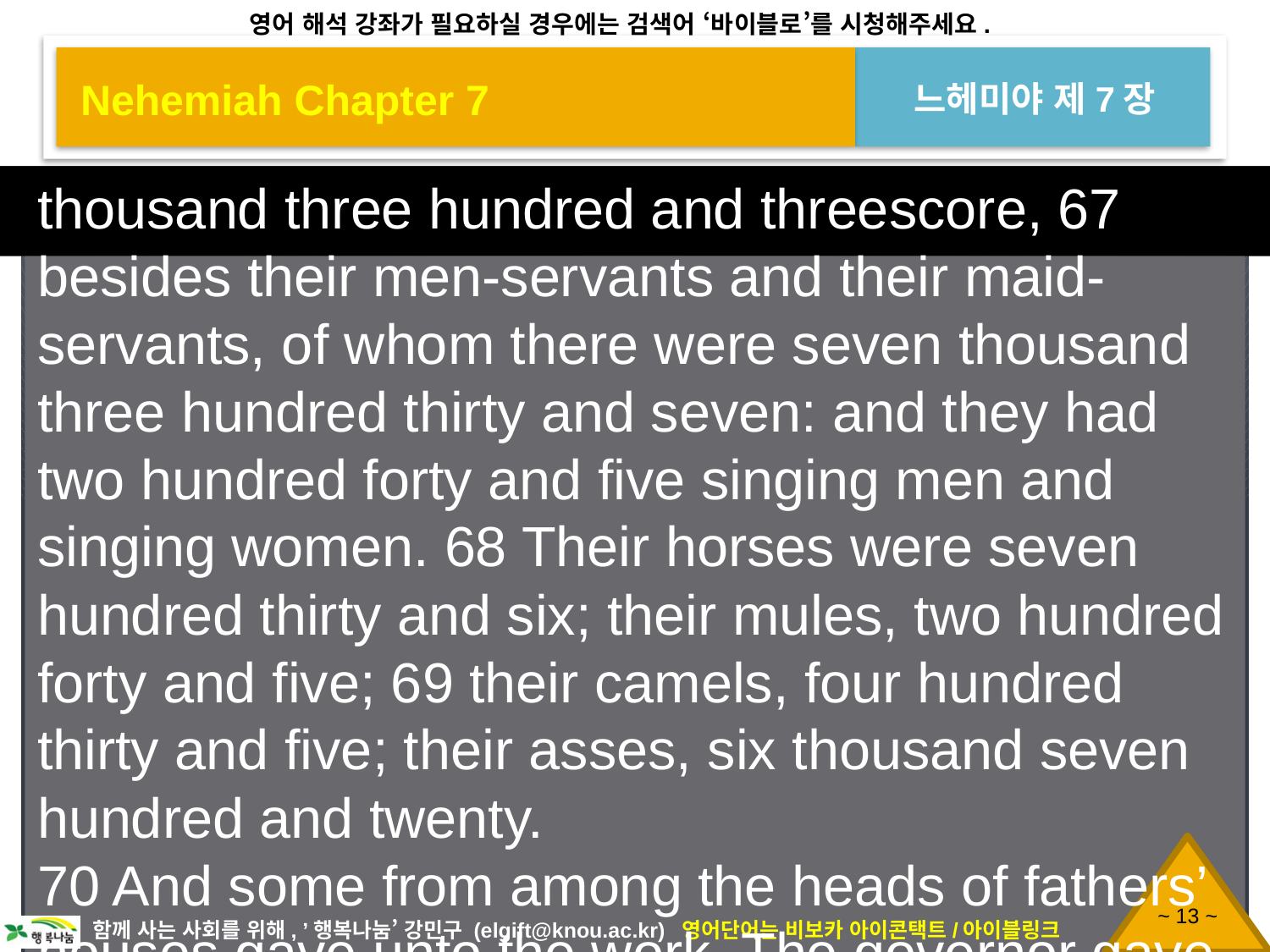

Nehemiah Chapter 7
느헤미야 제7장
thousand three hundred and threescore, 67 besides their men-servants and their maid-servants, of whom there were seven thousand three hundred thirty and seven: and they had two hundred forty and five singing men and singing women. 68 Their horses were seven hundred thirty and six; their mules, two hundred forty and five; 69 their camels, four hundred thirty and five; their asses, six thousand seven hundred and twenty.
70 And some from among the heads of fathers’ houses gave unto the work. The governor gave to